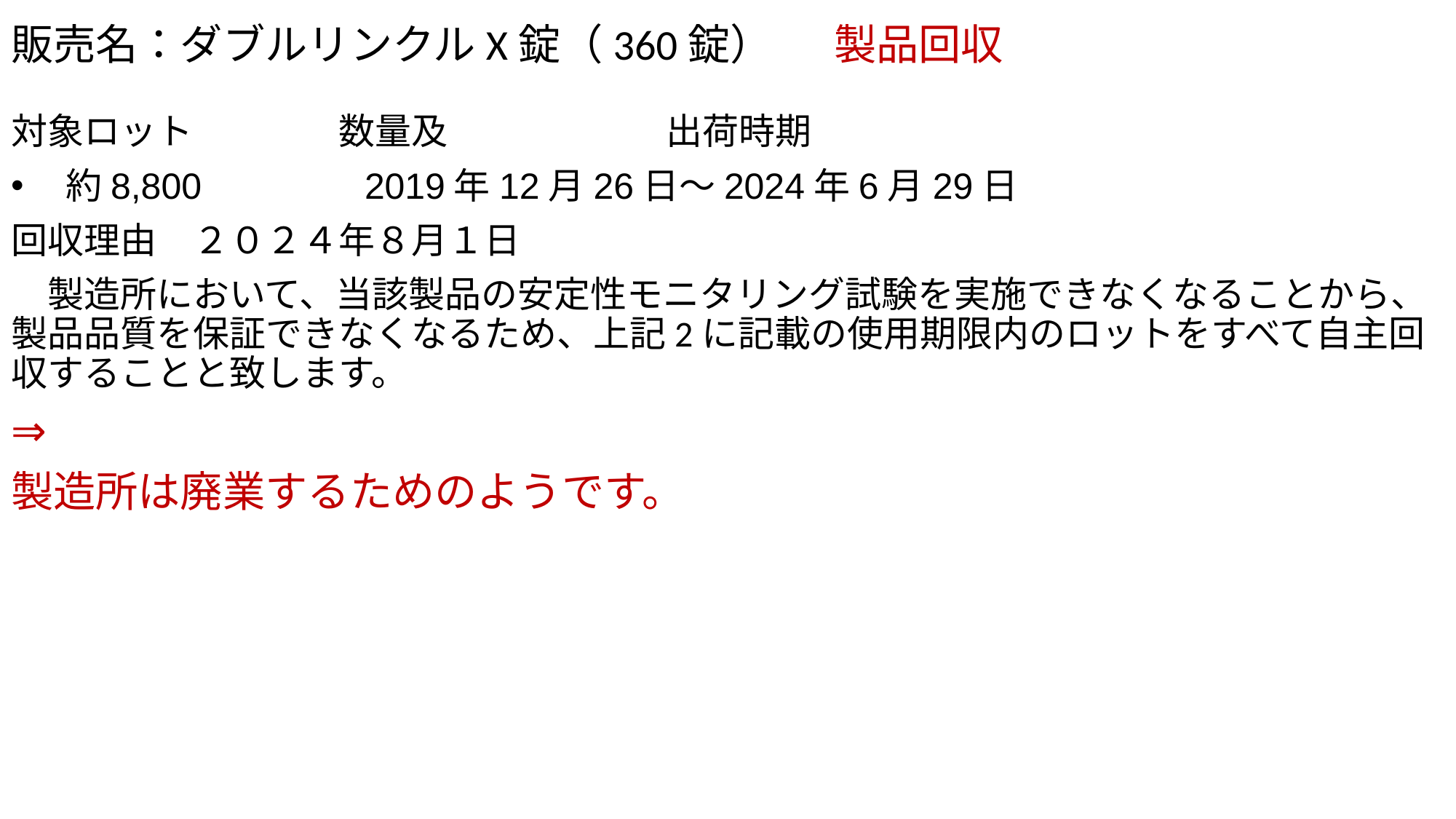

# 販売名：ダブルリンクルX錠（360錠） 　 製品回収
対象ロット　　　　数量及　　　　　　出荷時期
約8,800　　　　2019年12月26日～2024年6月29日
回収理由　２０２４年８月１日
　製造所において、当該製品の安定性モニタリング試験を実施できなくなることから、製品品質を保証できなくなるため、上記2に記載の使用期限内のロットをすべて自主回収することと致します。
⇒
製造所は廃業するためのようです。